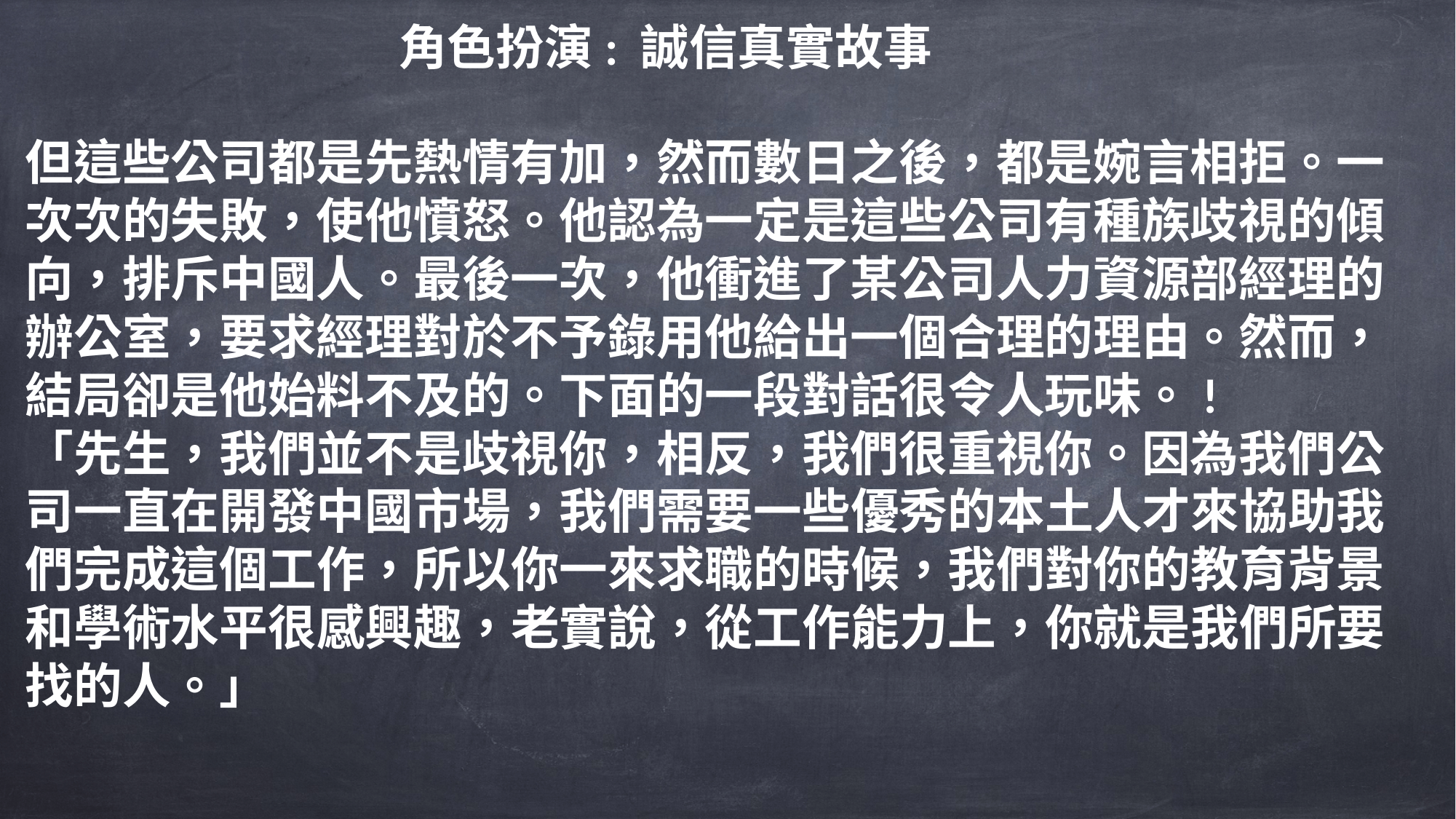

角色扮演: 誠信真實故事
但這些公司都是先熱情有加，然而數日之後，都是婉言相拒。一次次的失敗，使他憤怒。他認為一定是這些公司有種族歧視的傾向，排斥中國人。最後一次，他衝進了某公司人力資源部經理的辦公室，要求經理對於不予錄用他給出一個合理的理由。然而，結局卻是他始料不及的。下面的一段對話很令人玩味。!
「先生，我們並不是歧視你，相反，我們很重視你。因為我們公司一直在開發中國市場，我們需要一些優秀的本土人才來協助我們完成這個工作，所以你一來求職的時候，我們對你的教育背景和學術水平很感興趣，老實說，從工作能力上，你就是我們所要找的人。」